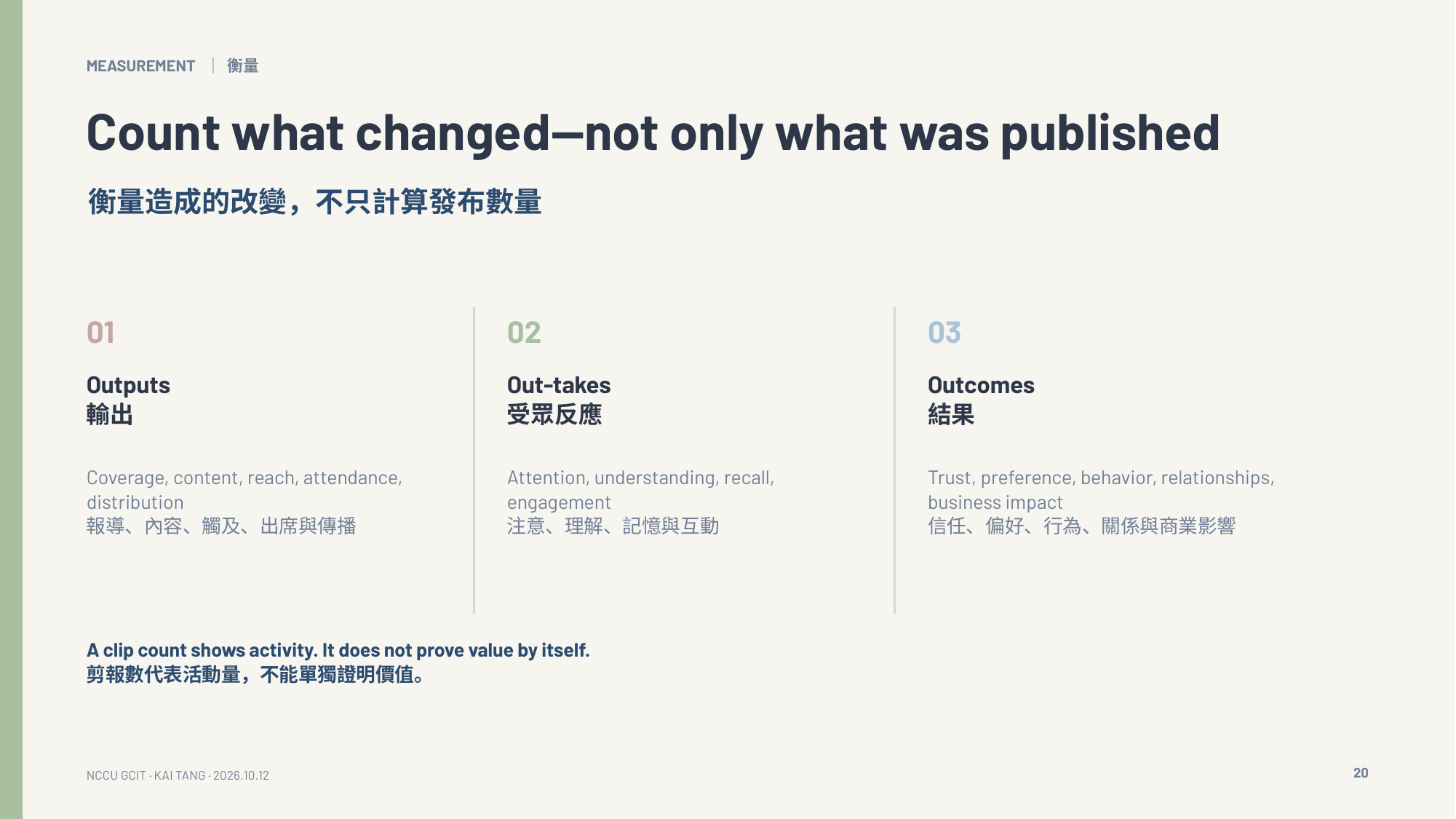

MEASUREMENT  ｜  衡量
Count what changed—not only what was published
衡量造成的改變，不只計算發布數量

01
02
03
Outputs
輸出
Out-takes
受眾反應
Outcomes
結果
Coverage, content, reach, attendance, distribution
報導、內容、觸及、出席與傳播
Attention, understanding, recall, engagement
注意、理解、記憶與互動
Trust, preference, behavior, relationships, business impact
信任、偏好、行為、關係與商業影響
A clip count shows activity. It does not prove value by itself.
剪報數代表活動量，不能單獨證明價值。
20
NCCU GCIT · KAI TANG · 2026.10.12